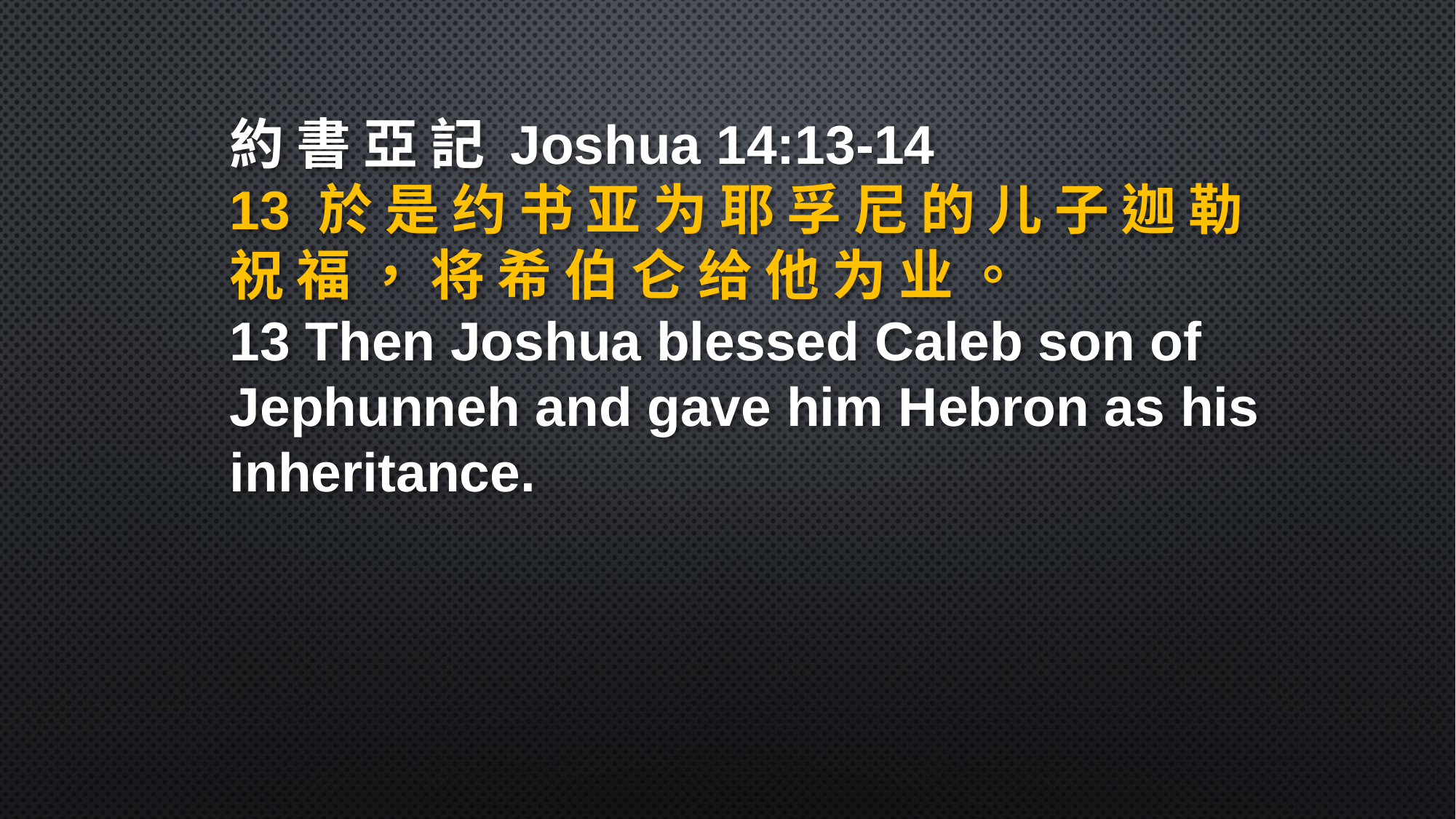

約 書 亞 記 Joshua 14:13-14
13 於 是 约 书 亚 为 耶 孚 尼 的 儿 子 迦 勒 祝 福 ， 将 希 伯 仑 给 他 为 业 。
13 Then Joshua blessed Caleb son of Jephunneh and gave him Hebron as his inheritance.